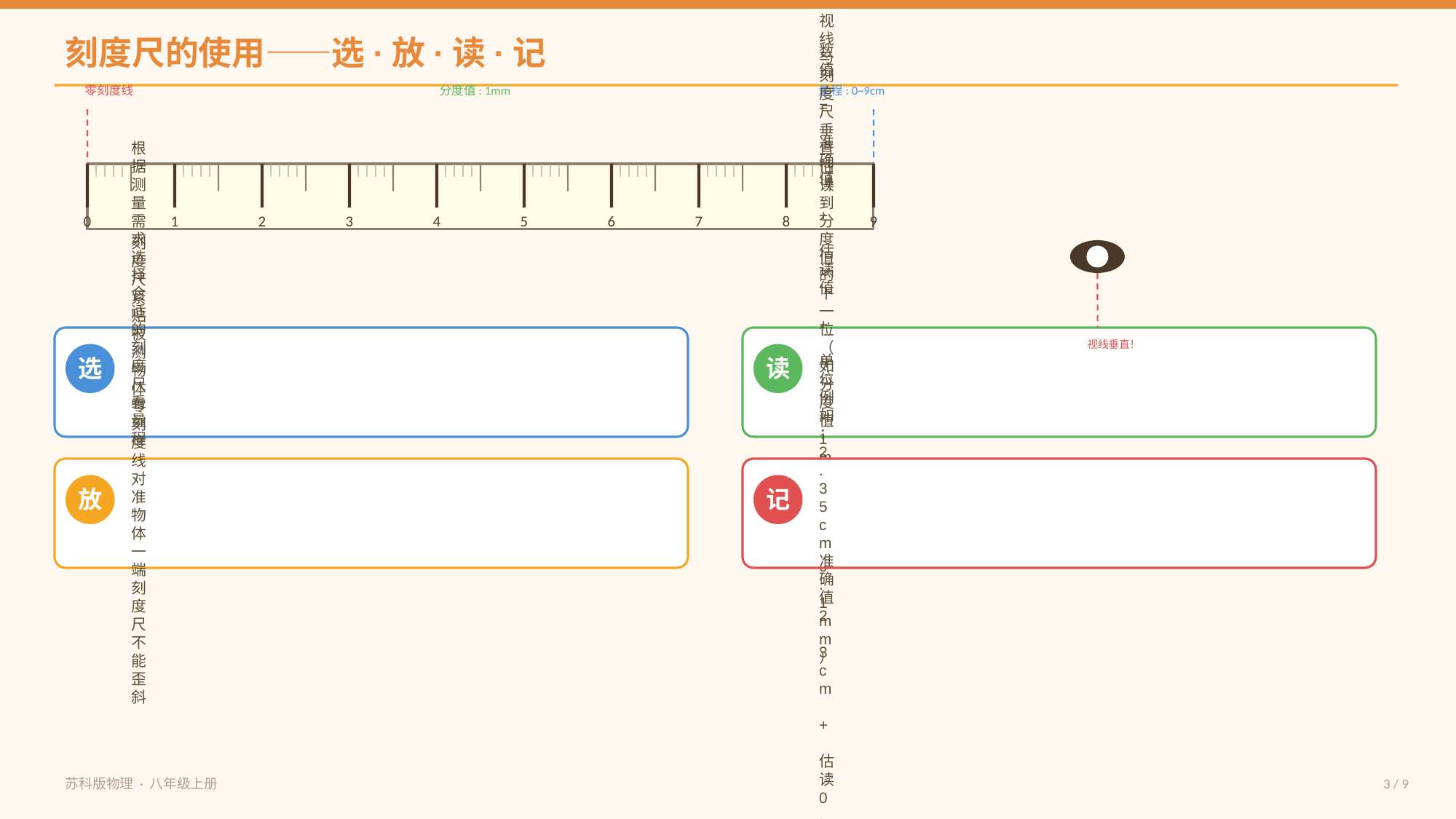

刻度尺的使用——选·放·读·记
零刻度线
分度值: 1mm
量程: 0~9cm

0
1
2
3
4
5
6
7
8
9

视线垂直！
根据测量需求选择合适的刻度尺
看量程、看分度值
视线与刻度尺垂直
估读到分度值的下一位
（如分度值1mm，估读到0.1mm）

选
读

刻度尺紧贴被测物体
零刻度线对准物体一端
刻度尺不能歪斜
数值 = 准确值 + 估读值 + 单位
例如：2.35cm
准确值2.3cm + 估读0.05cm

放
记
苏科版物理 · 八年级上册
3 / 9